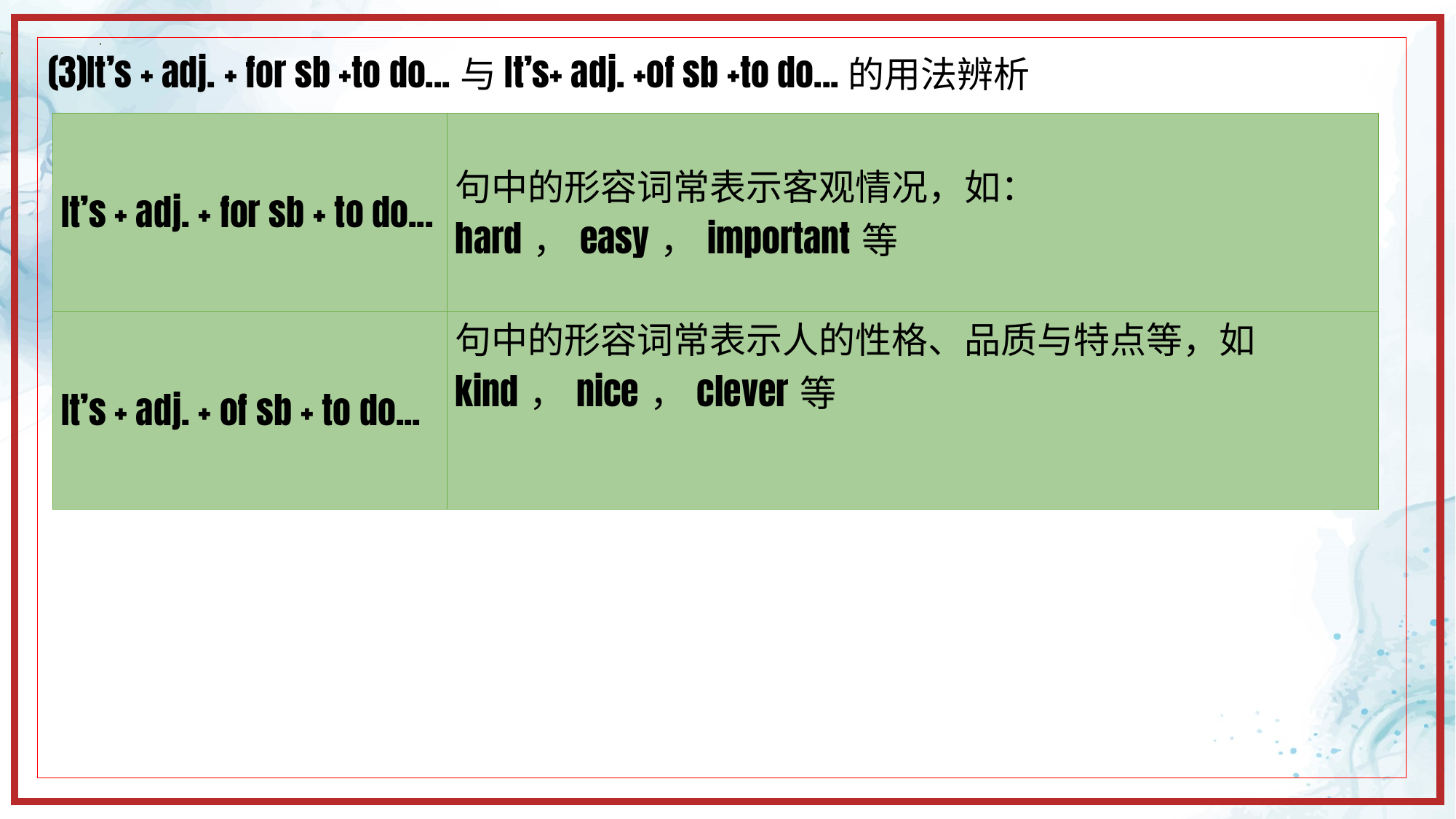

(3)It’s + adj. + for sb +to do...与It’s+ adj. +of sb +to do...的用法辨析

| It’s + adj. + for sb + to do... | 句中的形容词常表示客观情况，如：hard，easy，important等 |
| --- | --- |
| It’s + adj. + of sb + to do... | 句中的形容词常表示人的性格、品质与特点等，如kind，nice，clever等 |